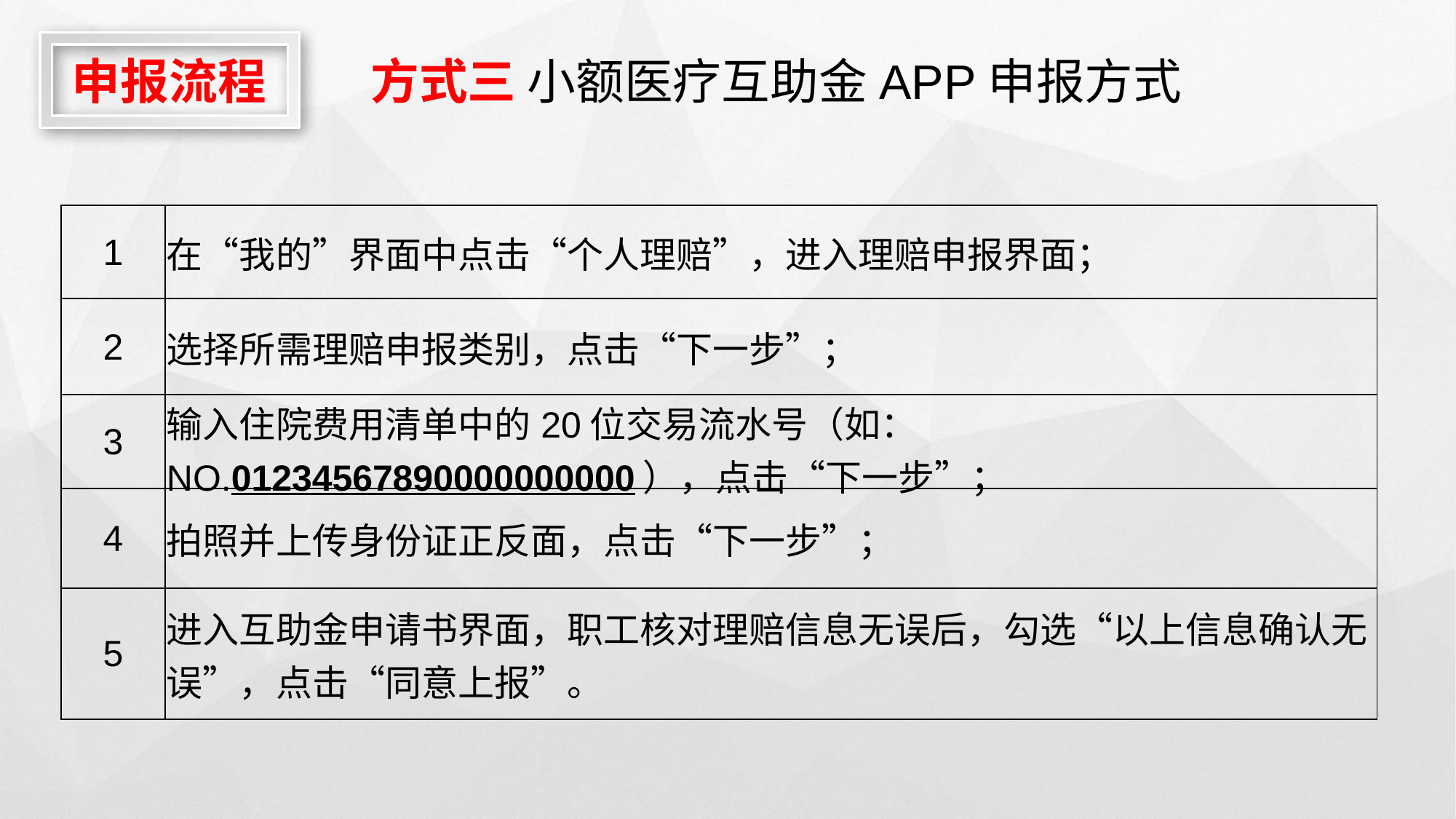

申报流程
  方式三 小额医疗互助金APP申报方式
| 1 | 在“我的”界面中点击“个人理赔”，进入理赔申报界面； |
| --- | --- |
| 2 | 选择所需理赔申报类别，点击“下一步”； |
| 3 | 输入住院费用清单中的20位交易流水号（如：NO.01234567890000000000），点击“下一步”； |
| 4 | 拍照并上传身份证正反面，点击“下一步”； |
| 5 | 进入互助金申请书界面，职工核对理赔信息无误后，勾选“以上信息确认无误”，点击“同意上报”。 |